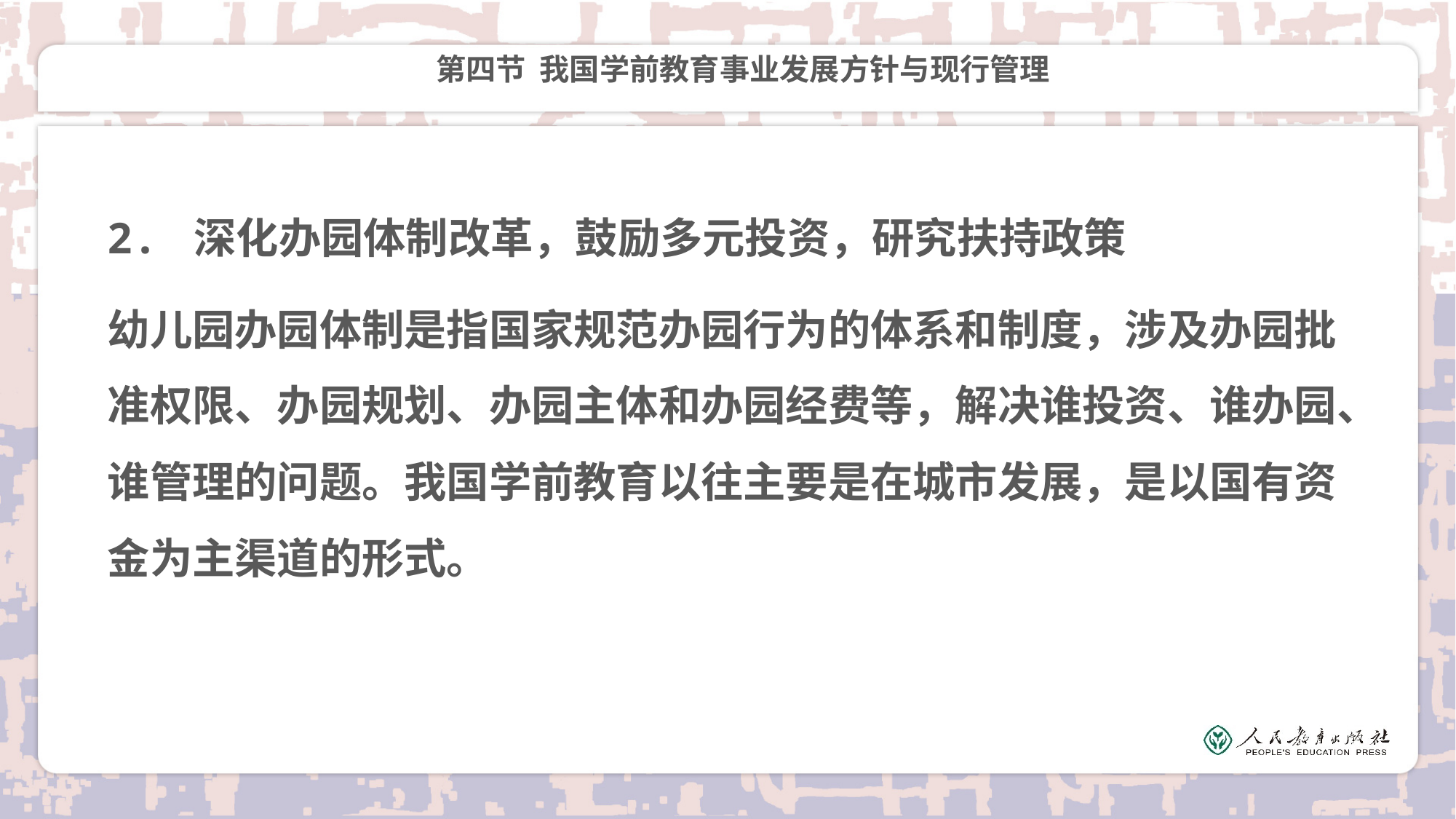

# 第四节  我国学前教育事业发展方针与现行管理
2. 深化办园体制改革，鼓励多元投资，研究扶持政策
幼儿园办园体制是指国家规范办园行为的体系和制度，涉及办园批准权限、办园规划、办园主体和办园经费等，解决谁投资、谁办园、谁管理的问题。我国学前教育以往主要是在城市发展，是以国有资金为主渠道的形式。